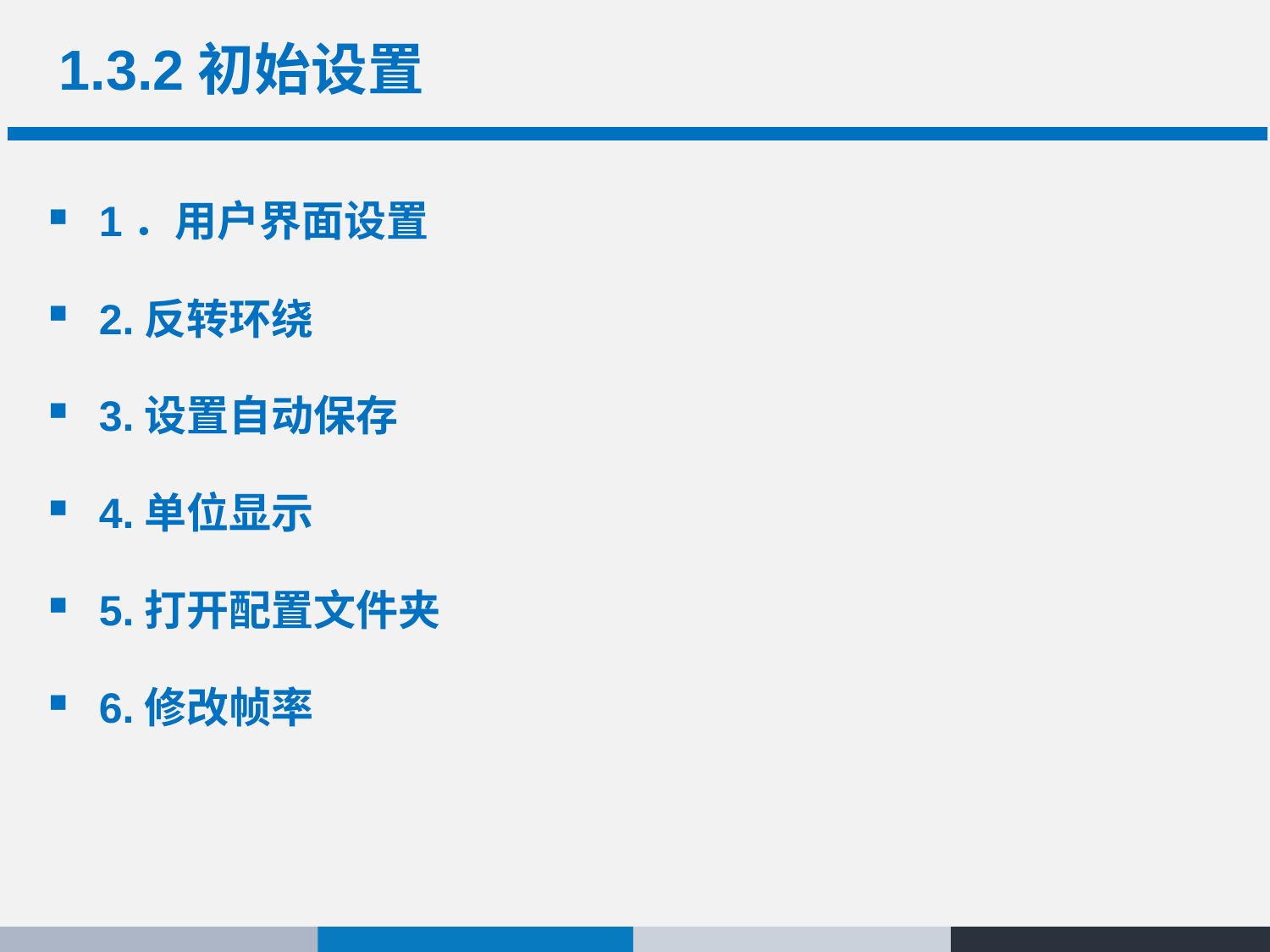

# 1.3.2初始设置
1．用户界面设置
2.反转环绕
3.设置自动保存
4.单位显示
5.打开配置文件夹
6.修改帧率